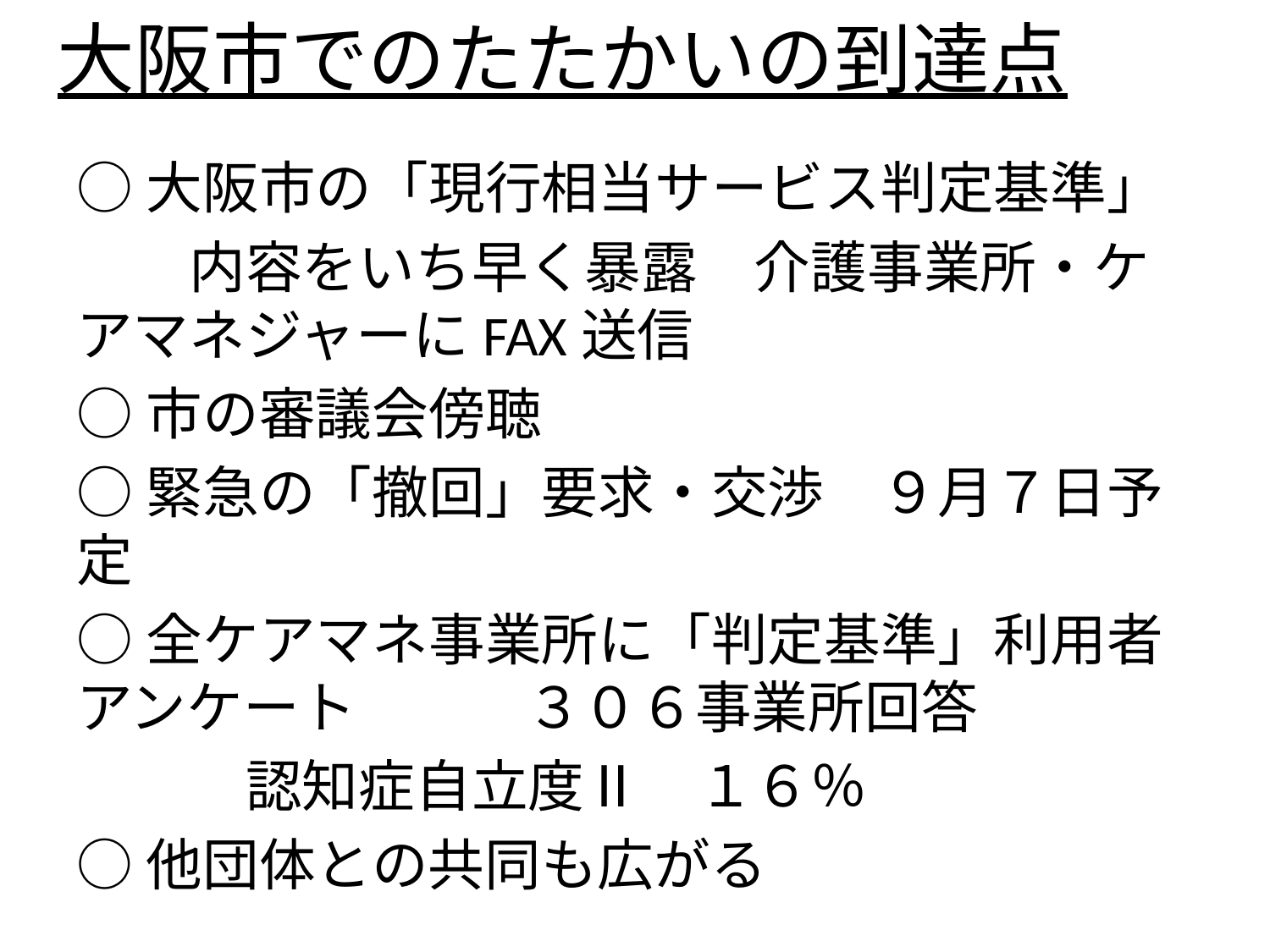

大阪市でのたたかいの到達点
○大阪市の「現行相当サービス判定基準」
　　内容をいち早く暴露　介護事業所・ケアマネジャーにFAX送信
○市の審議会傍聴
○緊急の「撤回」要求・交渉　９月７日予定
○全ケアマネ事業所に「判定基準」利用者アンケート　　　３０６事業所回答
　　　認知症自立度Ⅱ　１６％
○他団体との共同も広がる